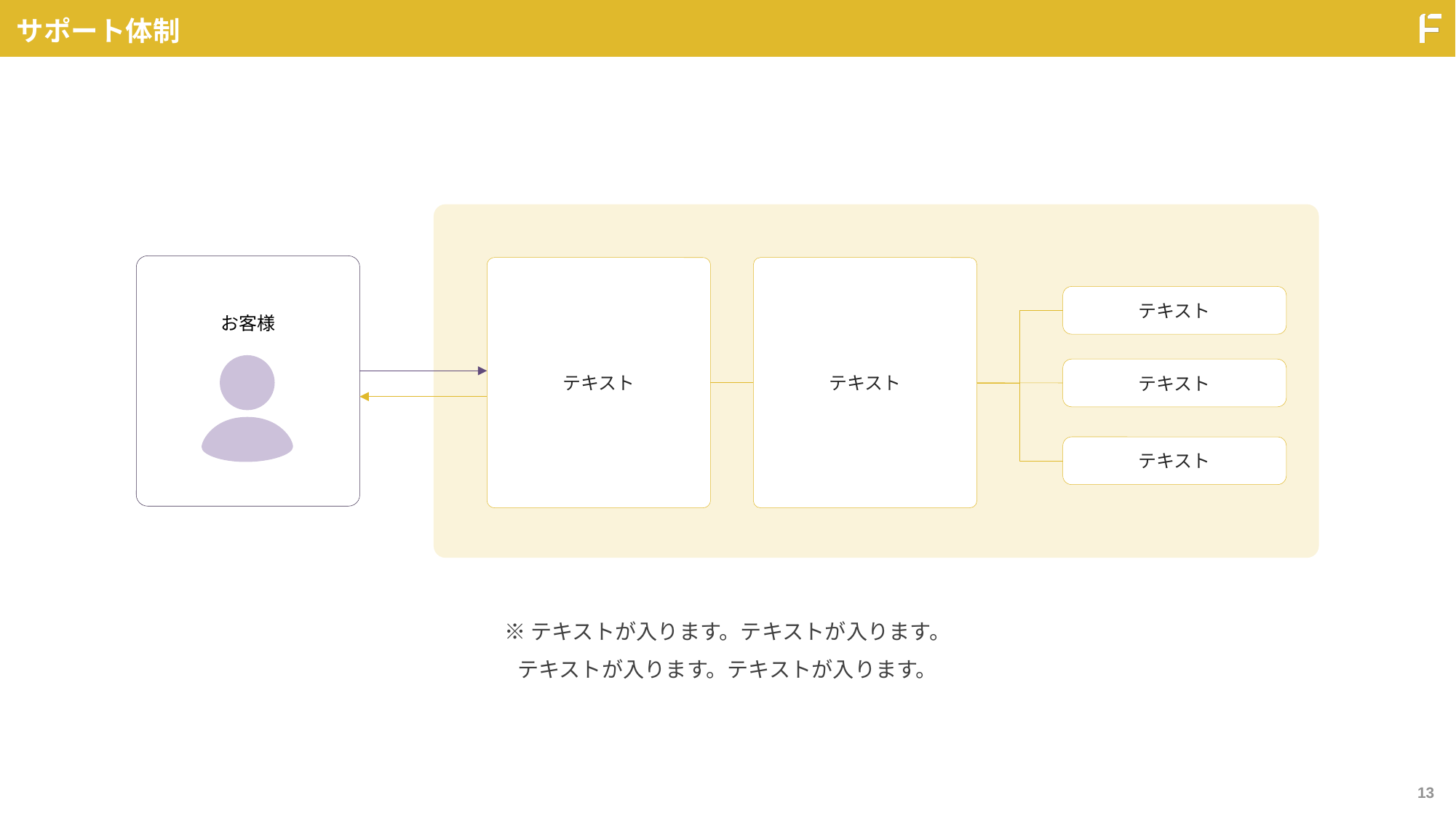

サポート体制

テキスト
テキスト
テキスト
お客様

テキスト
テキスト
※テキストが入ります。テキストが入ります。
テキストが入ります。テキストが入ります。
13